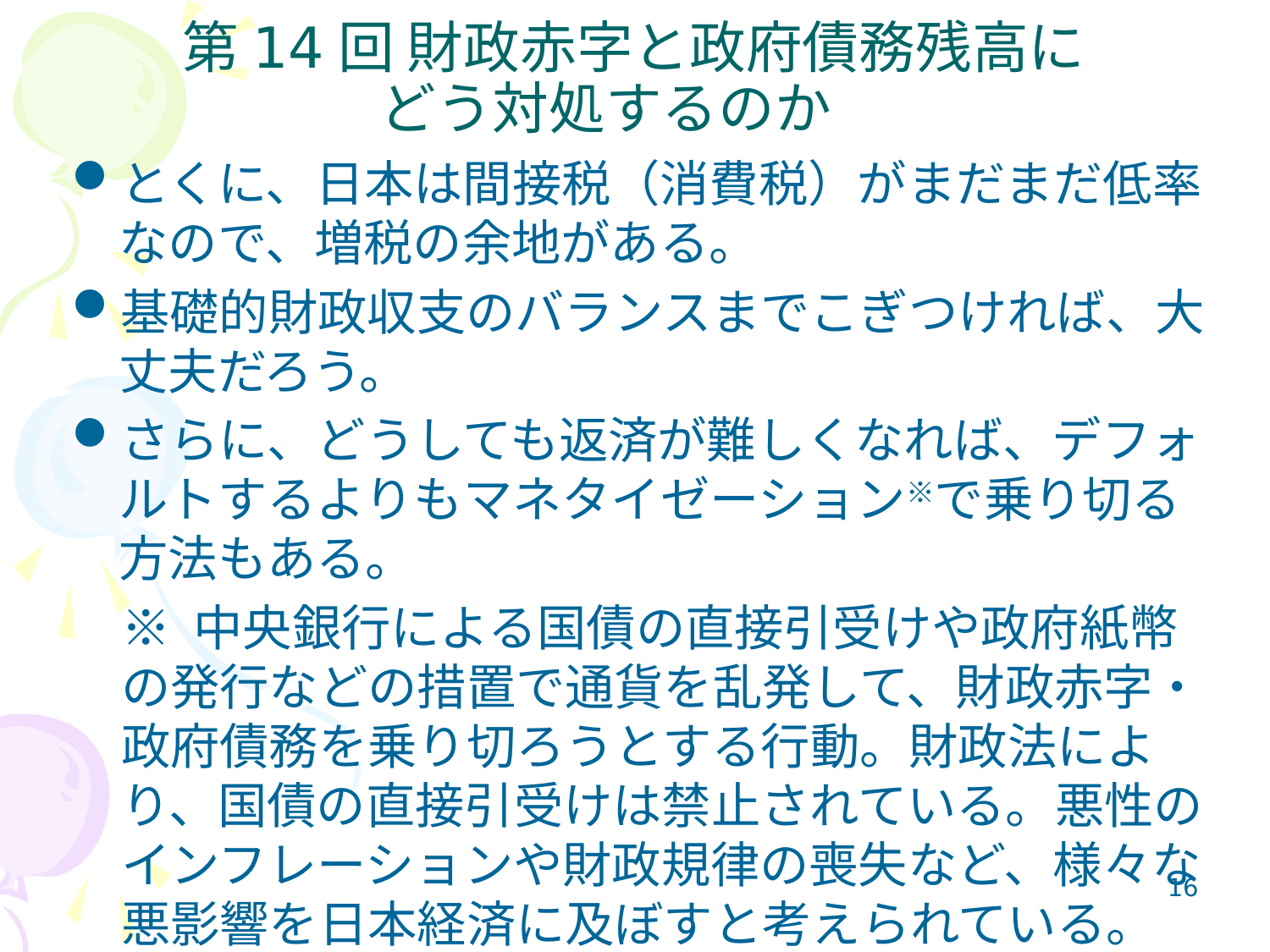

# 第14回 財政赤字と政府債務残高に どう対処するのか
とくに、日本は間接税（消費税）がまだまだ低率なので、増税の余地がある。
基礎的財政収支のバランスまでこぎつければ、大丈夫だろう。
さらに、どうしても返済が難しくなれば、デフォルトするよりもマネタイゼーション※で乗り切る方法もある。
※ 中央銀行による国債の直接引受けや政府紙幣の発行などの措置で通貨を乱発して、財政赤字・政府債務を乗り切ろうとする行動。財政法により、国債の直接引受けは禁止されている。悪性のインフレーションや財政規律の喪失など、様々な悪影響を日本経済に及ぼすと考えられている。

16